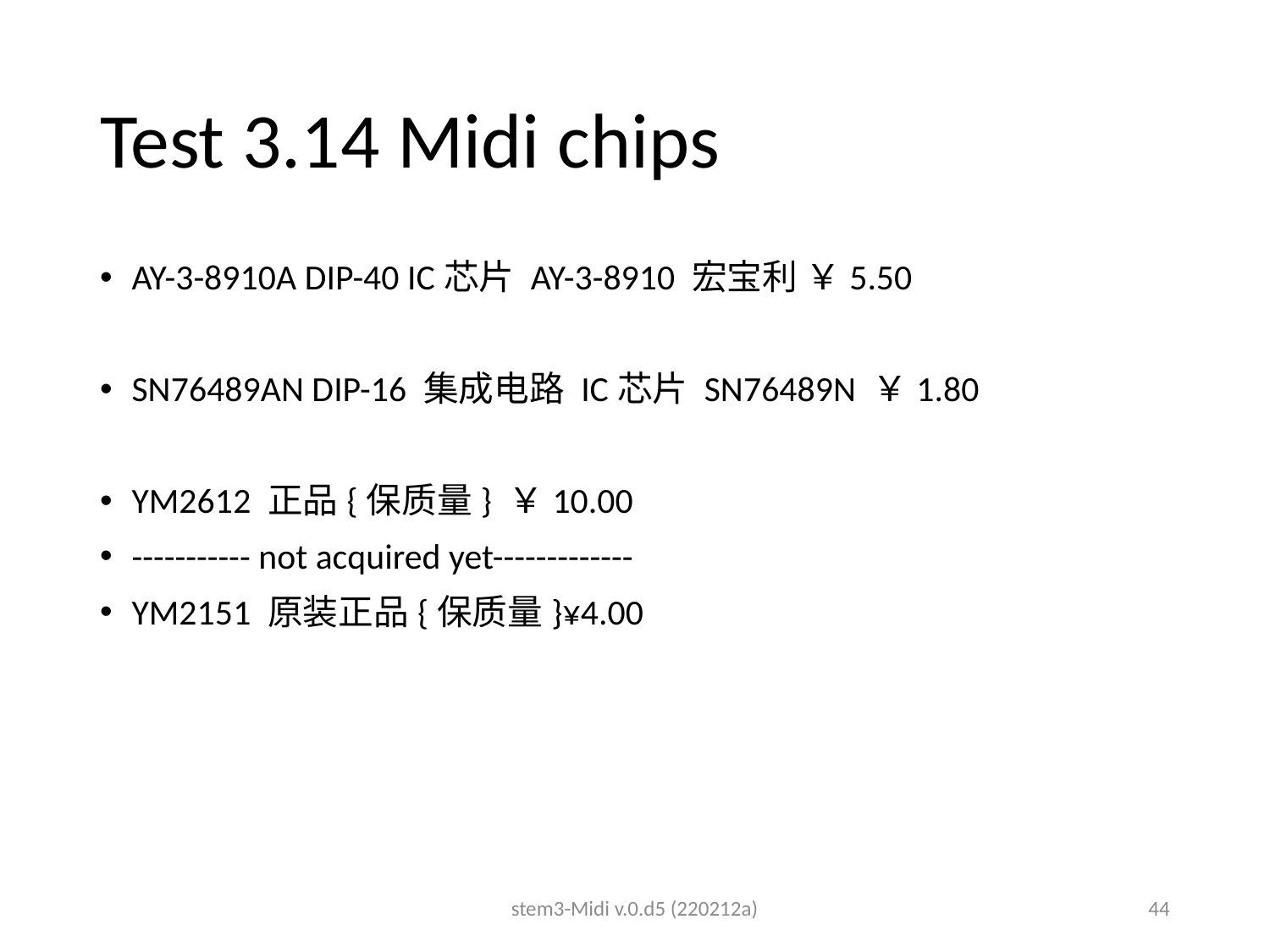

# Test 3.14 Midi chips
AY-3-8910A DIP-40 IC芯片 AY-3-8910 宏宝利 ￥5.50

SN76489AN DIP-16 集成电路 IC芯片 SN76489N ￥1.80

YM2612 正品{保质量} ￥10.00
----------- not acquired yet-------------
YM2151 原装正品{保质量}¥4.00

stem3-Midi v.0.d5 (220212a)
44